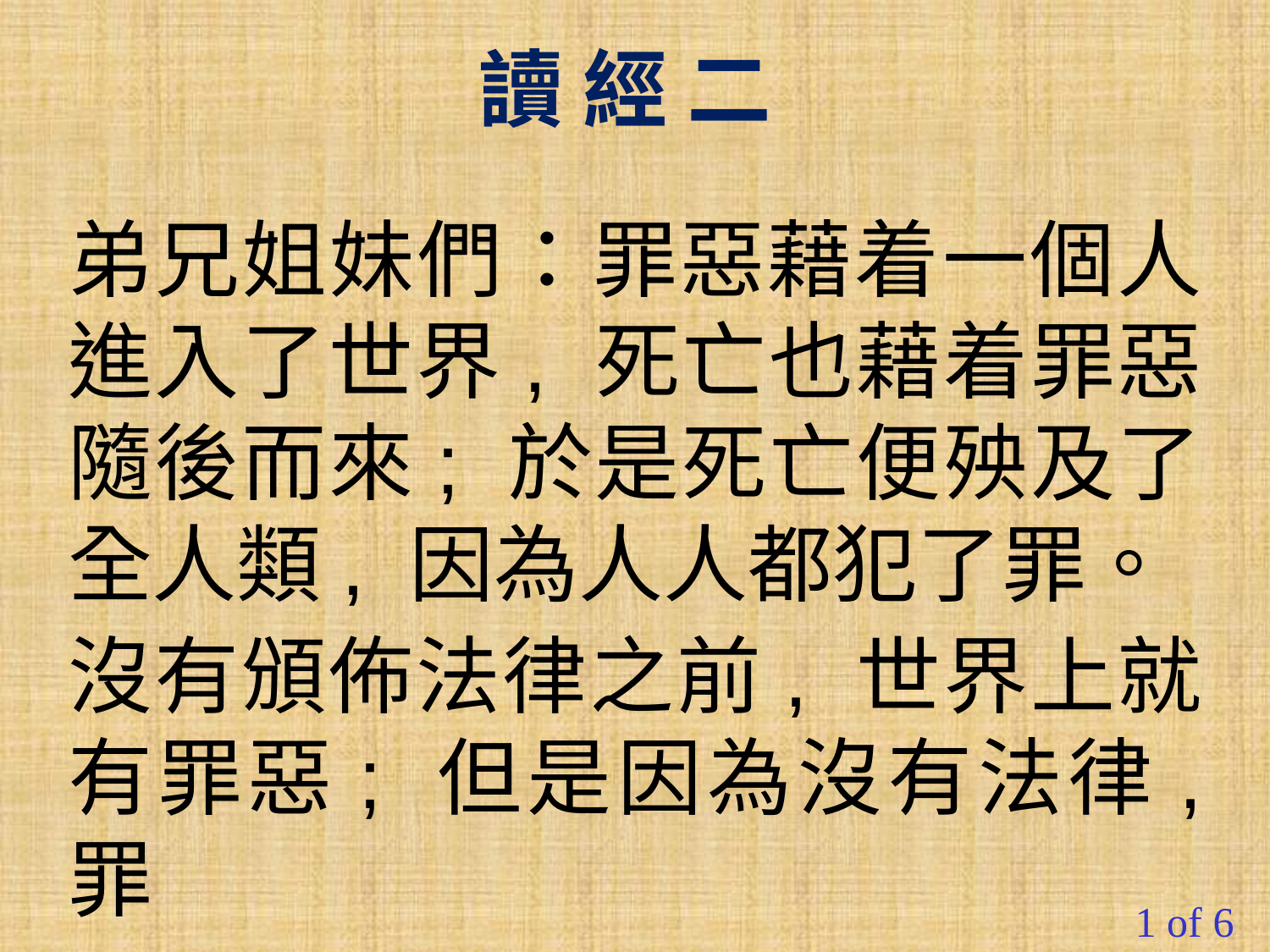

讀 經 二

弟兄姐妹們：罪惡藉着一個人進入了世界, 死亡也藉着罪惡隨後而來; 於是死亡便殃及了全人類, 因為人人都犯了罪。
沒有頒佈法律之前, 世界上就有罪惡; 但是因為沒有法律, 罪
1 of 6